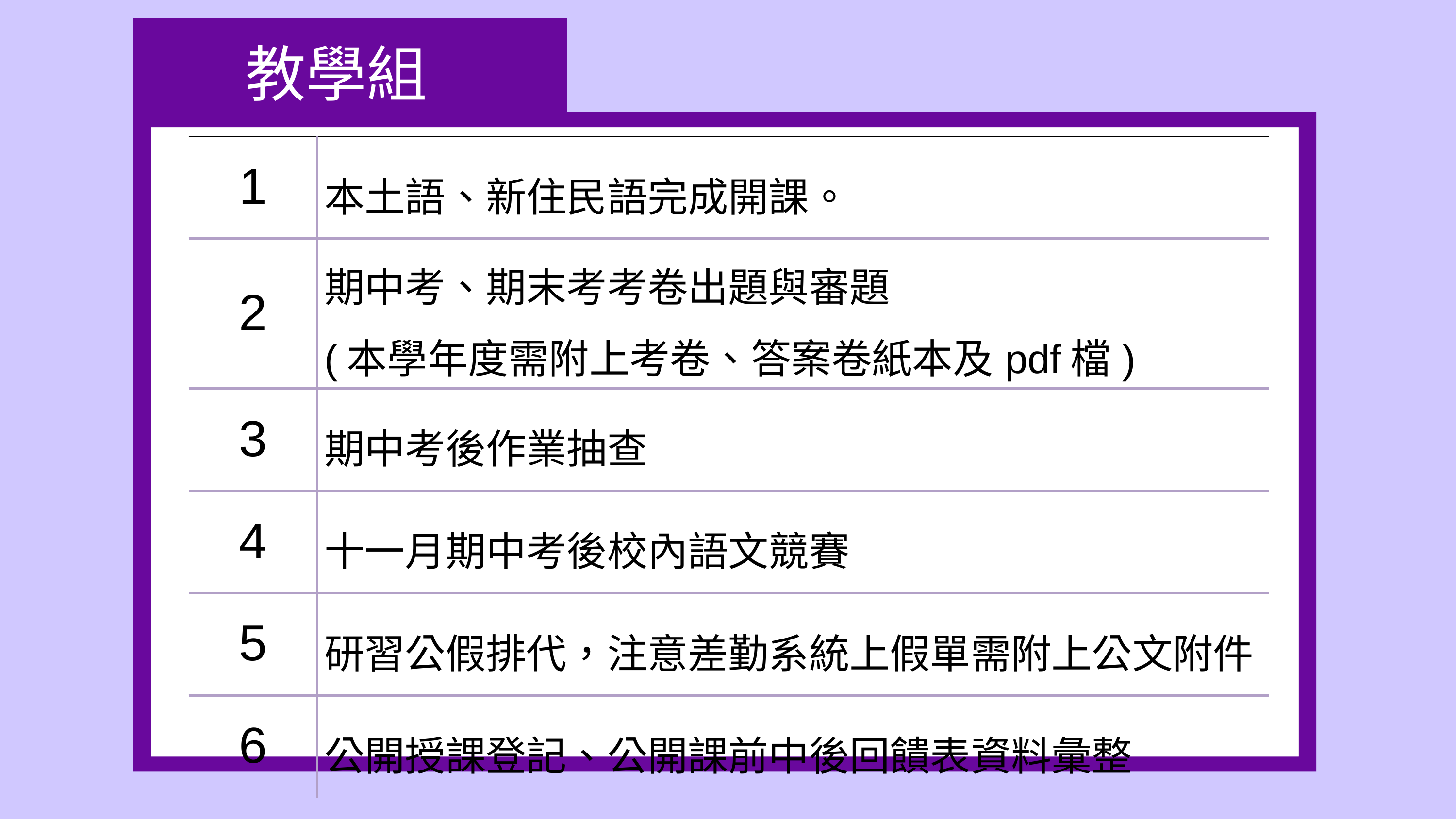

INTRODUCTION
教學組

| 1 | 本土語、新住民語完成開課。 |
| --- | --- |
| 2 | 期中考、期末考考卷出題與審題 (本學年度需附上考卷、答案卷紙本及pdf檔) |
| 3 | 期中考後作業抽查 |
| 4 | 十一月期中考後校內語文競賽 |
| 5 | 研習公假排代，注意差勤系統上假單需附上公文附件 |
| 6 | 公開授課登記、公開課前中後回饋表資料彙整 |